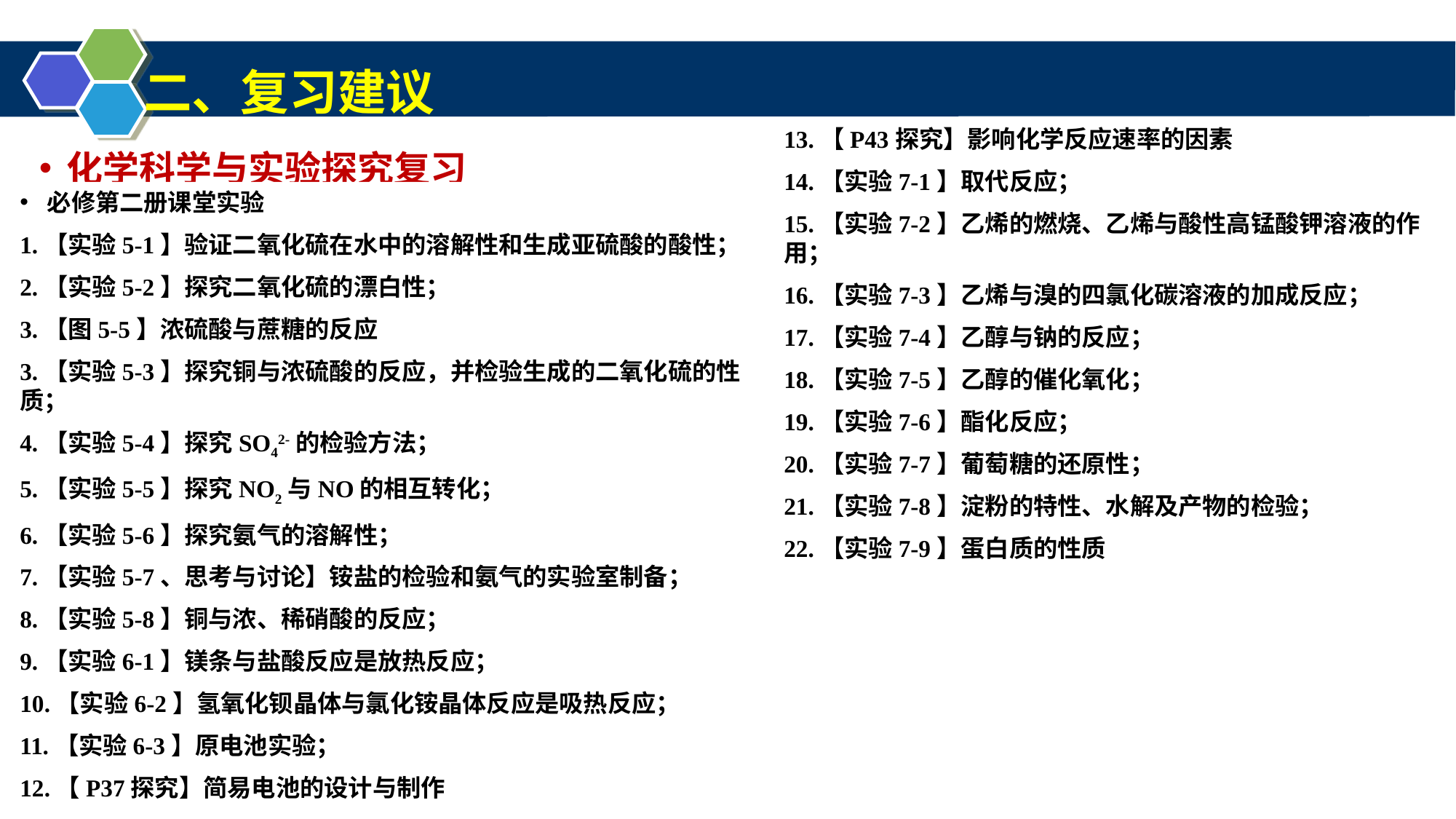

二、复习建议
化学科学与实验探究复习
13.【P43探究】影响化学反应速率的因素
14.【实验7-1】取代反应；
15.【实验7-2】乙烯的燃烧、乙烯与酸性高锰酸钾溶液的作用；
16.【实验7-3】乙烯与溴的四氯化碳溶液的加成反应；
17.【实验7-4】乙醇与钠的反应；
18.【实验7-5】乙醇的催化氧化；
19.【实验7-6】酯化反应；
20.【实验7-7】葡萄糖的还原性；
21.【实验7-8】淀粉的特性、水解及产物的检验；
22.【实验7-9】蛋白质的性质

必修第二册课堂实验
1.【实验5-1】验证二氧化硫在水中的溶解性和生成亚硫酸的酸性；
2.【实验5-2】探究二氧化硫的漂白性；
3.【图5-5】浓硫酸与蔗糖的反应
3.【实验5-3】探究铜与浓硫酸的反应，并检验生成的二氧化硫的性质；
4.【实验5-4】探究SO42-的检验方法；
5.【实验5-5】探究NO2与NO的相互转化；
6.【实验5-6】探究氨气的溶解性；
7.【实验5-7、思考与讨论】铵盐的检验和氨气的实验室制备；
8.【实验5-8】铜与浓、稀硝酸的反应；
9.【实验6-1】镁条与盐酸反应是放热反应；
10.【实验6-2】氢氧化钡晶体与氯化铵晶体反应是吸热反应；
11.【实验6-3】原电池实验；
12.【P37探究】简易电池的设计与制作